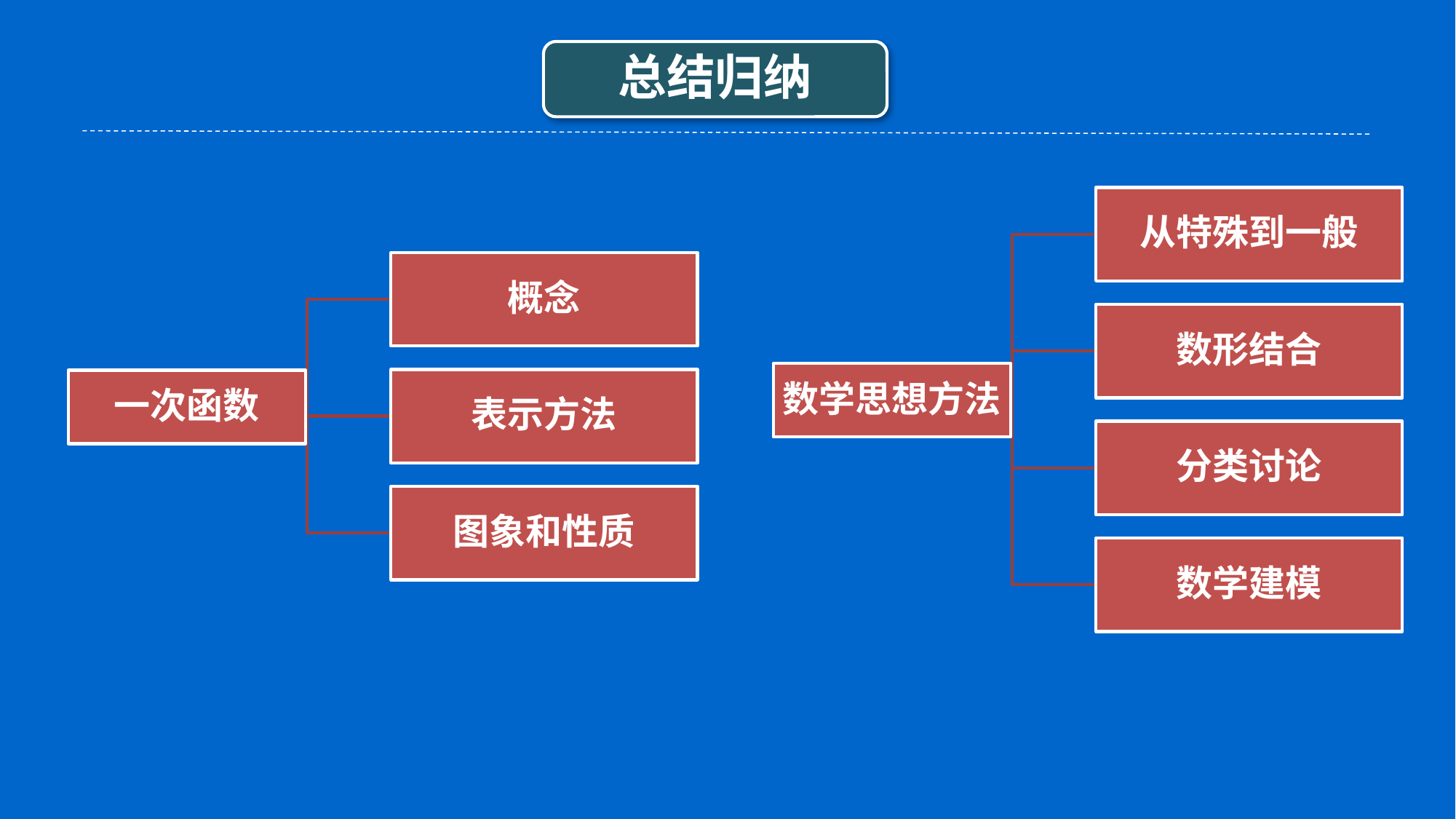

总结归纳

数学思想方法
从特殊到一般
数形结合
分类讨论
数学建模

一次函数
概念
表示方法
图象和性质